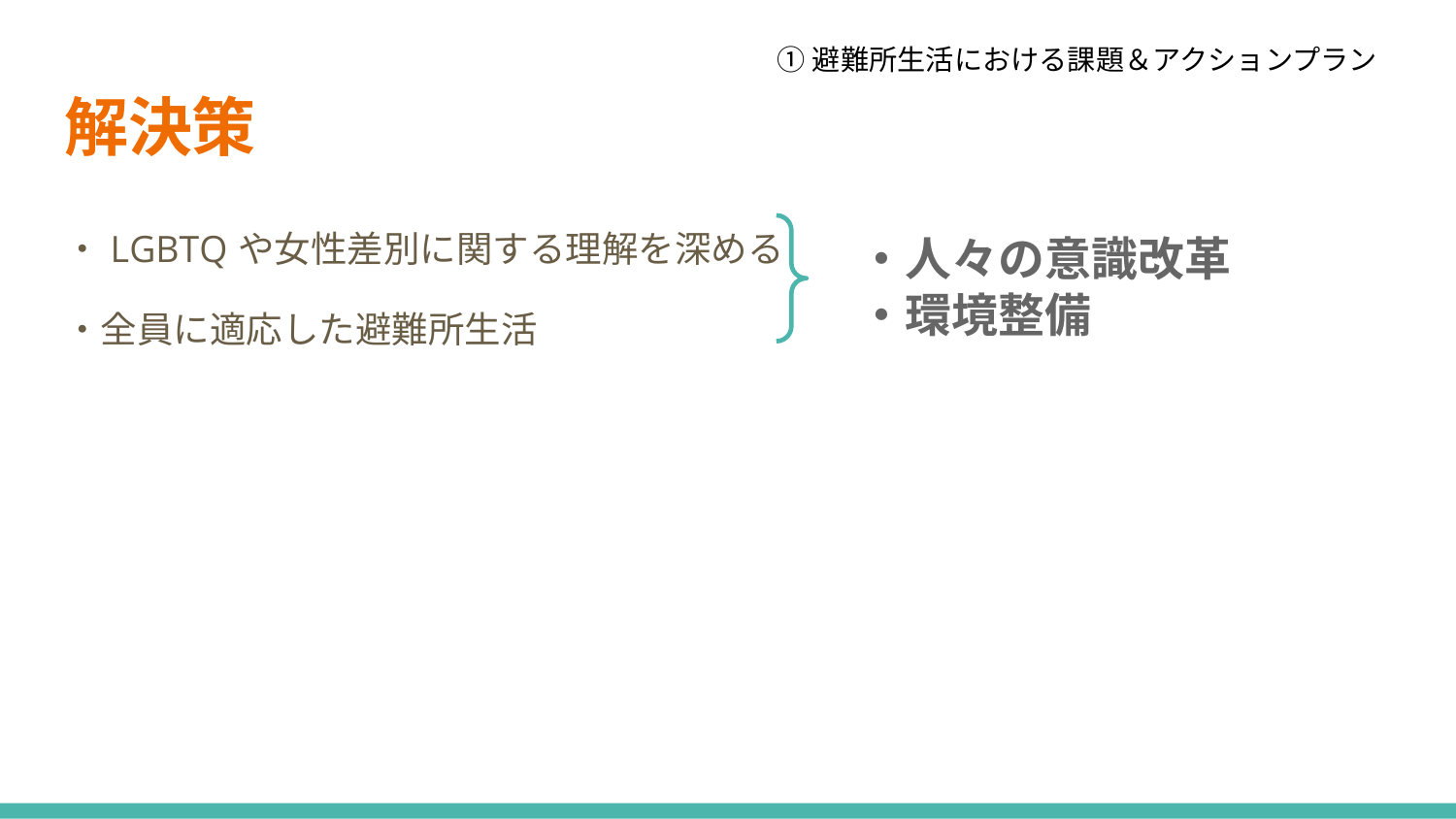

①避難所生活における課題＆アクションプラン
# 解決策
・LGBTQや女性差別に関する理解を深める
・全員に適応した避難所生活

・人々の意識改革
・環境整備